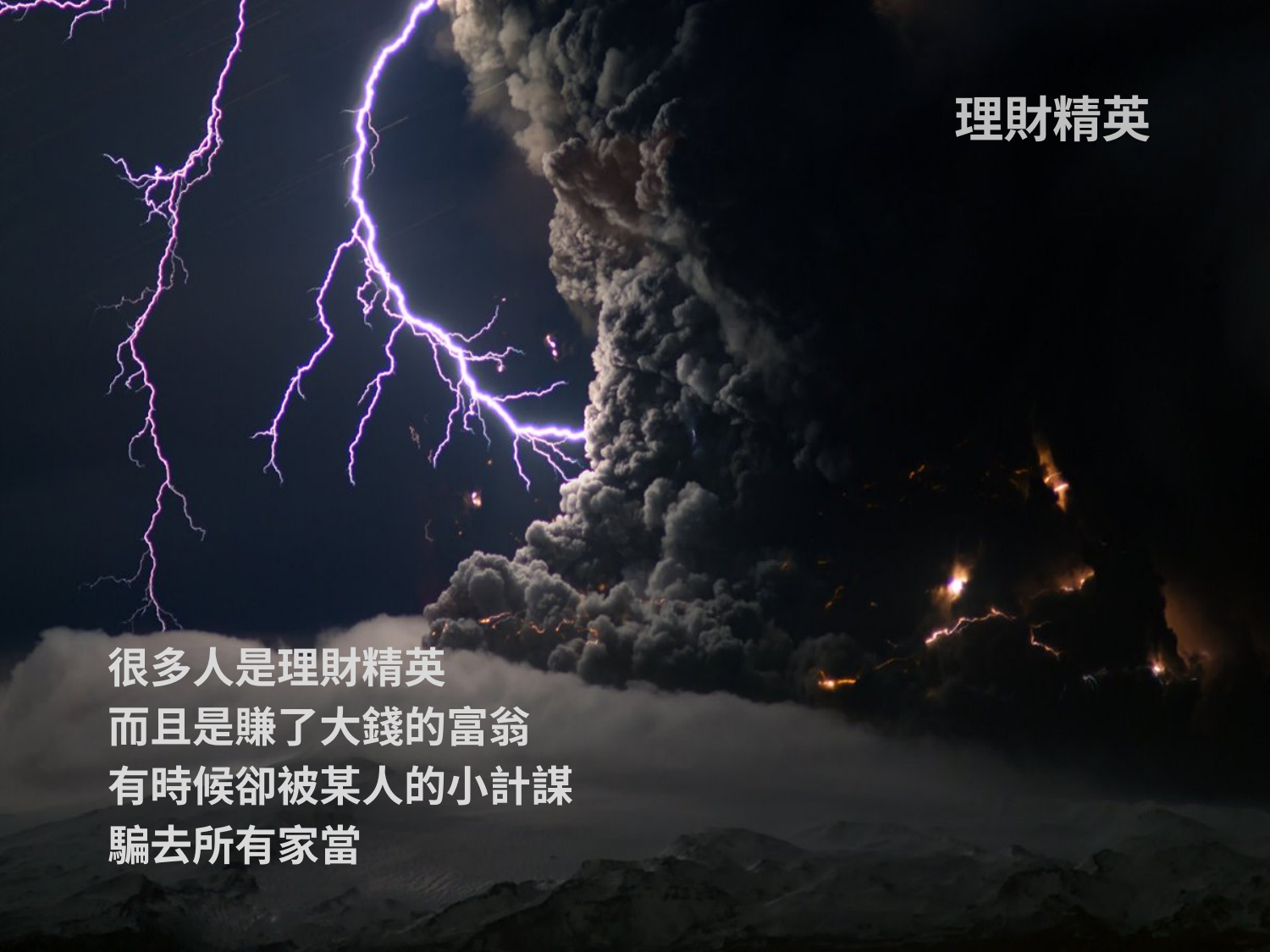

# 理財精英
很多人是理財精英
而且是賺了大錢的富翁
有時候卻被某人的小計謀
騙去所有家當